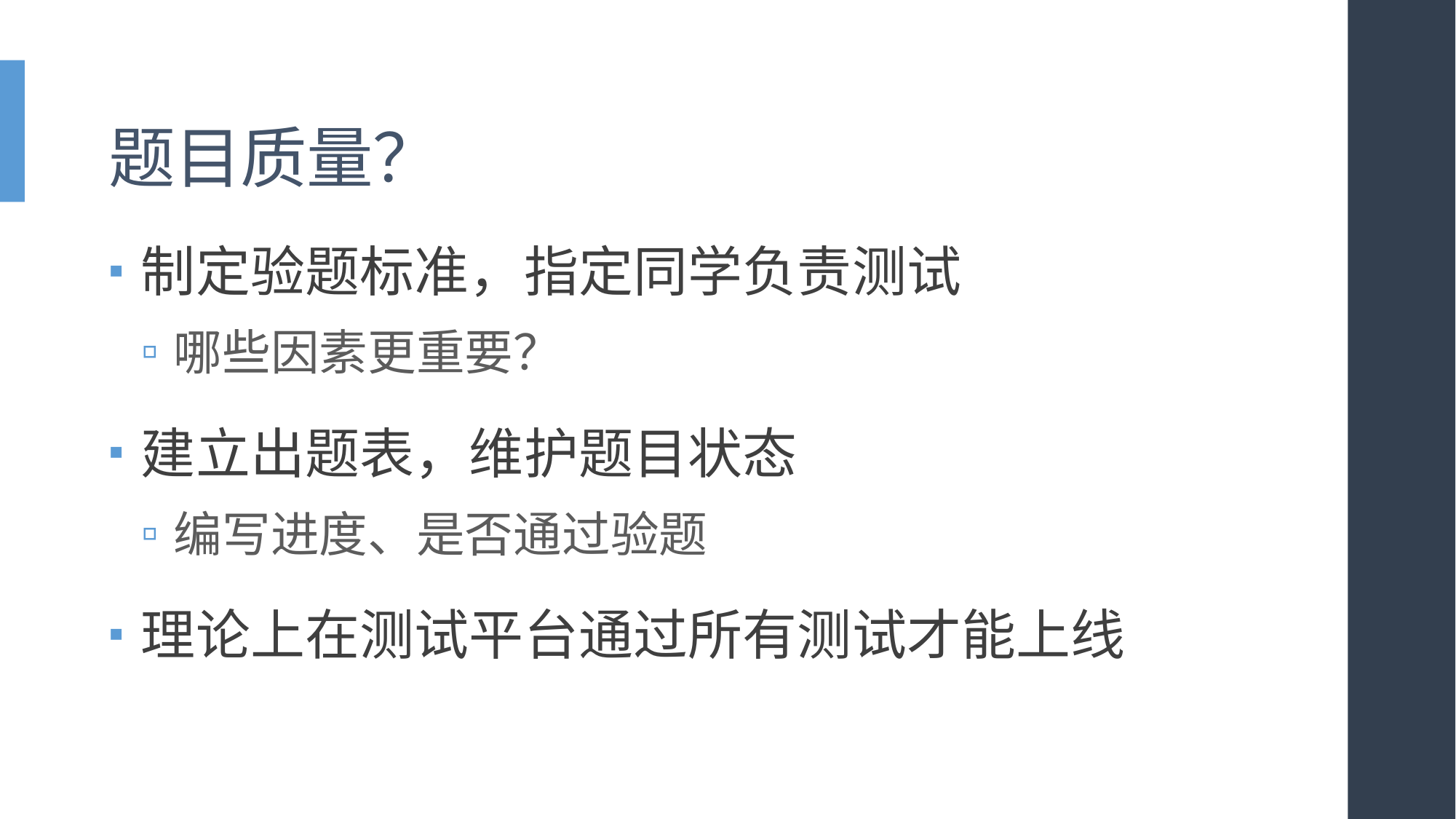

# 题目质量？
制定验题标准，指定同学负责测试
哪些因素更重要？
建立出题表，维护题目状态
编写进度、是否通过验题
理论上在测试平台通过所有测试才能上线